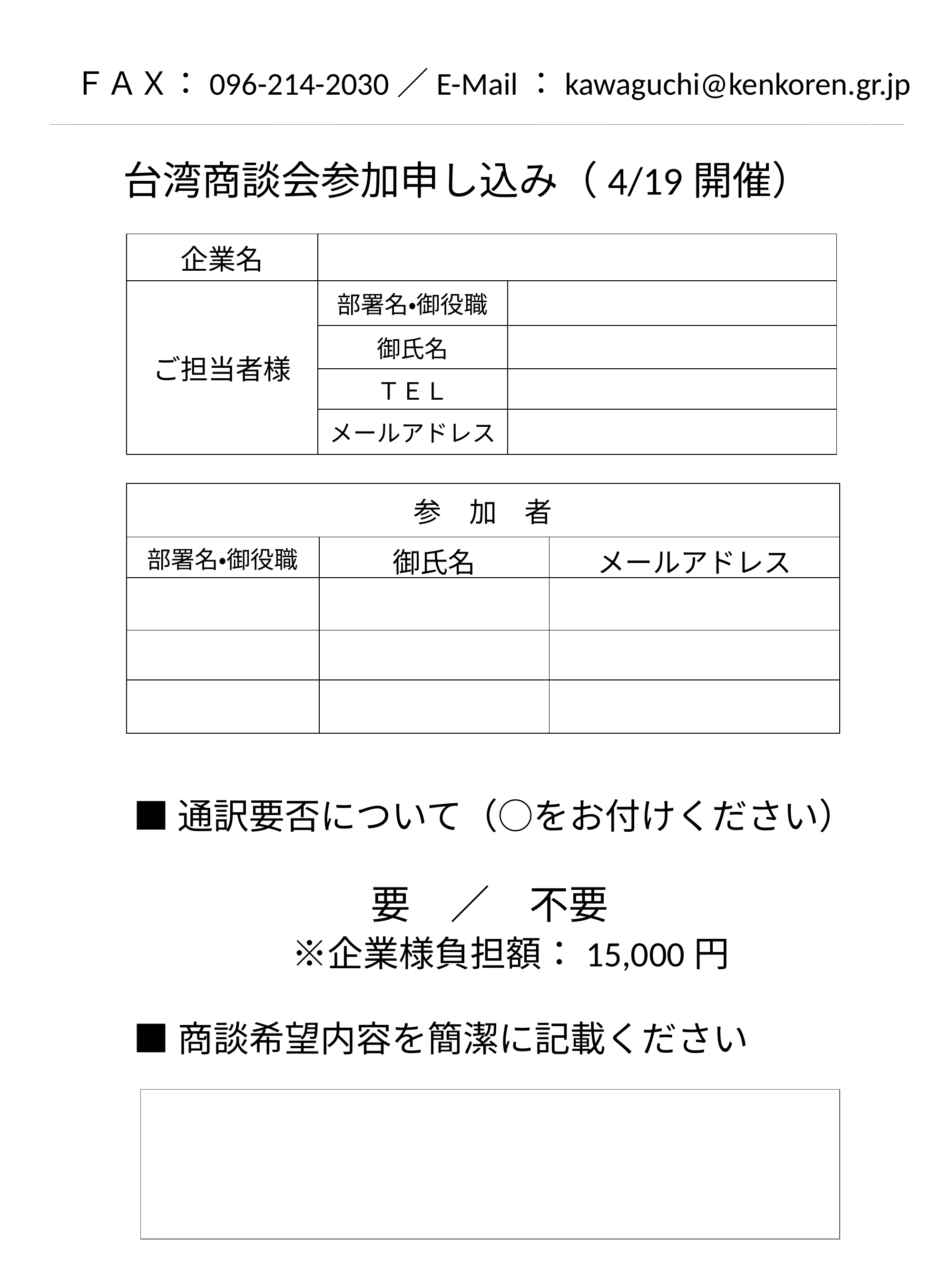

ＦＡＸ：096-214-2030／E-Mail：kawaguchi@kenkoren.gr.jp
台湾商談会参加申し込み（4/19開催）
| 企業名 |  |  |
| --- | --- | --- |
| ご担当者様 | 部署名・御役職 |  |
|  | 御氏名 |  |
|  | ＴＥＬ |  |
|  | メールアドレス |  |
| 参　加　者 |  |  |
| --- | --- | --- |
| 部署名・御役職 | 御氏名 | メールアドレス |
|  |  |  |
|  |  |  |
|  |  |  |
■通訳要否について（○をお付けください）

　　　　　　要　／　不要
　　　　※企業様負担額：15,000円

■商談希望内容を簡潔に記載ください